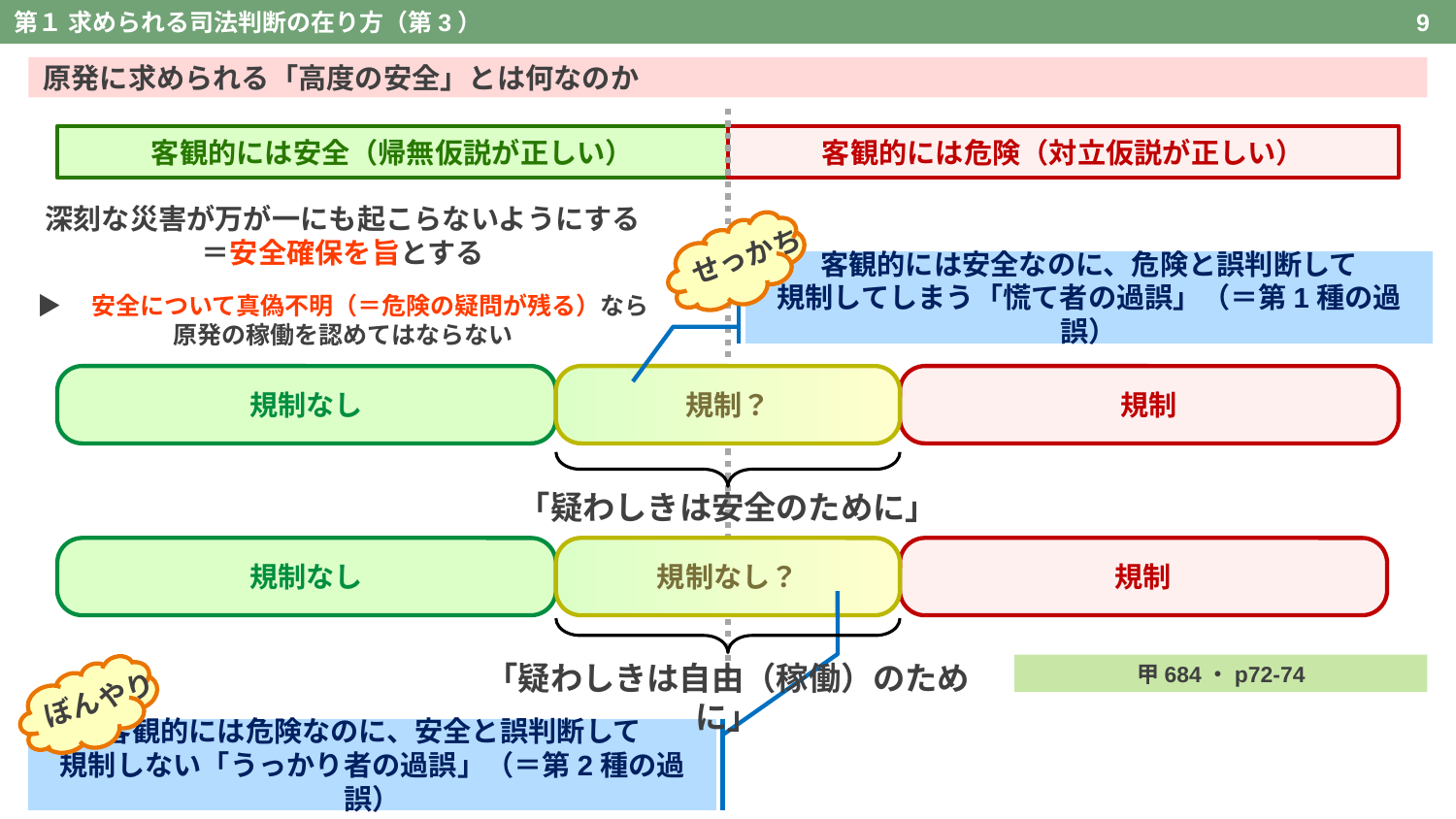

第１ 求められる司法判断の在り方（第3）
9
原発に求められる「高度の安全」とは何なのか
客観的には安全（帰無仮説が正しい）
客観的には危険（対立仮説が正しい）
深刻な災害が万が一にも起こらないようにする
＝安全確保を旨とする

▶　安全について真偽不明（＝危険の疑問が残る）なら
原発の稼働を認めてはならない

せっかち
客観的には安全なのに、危険と誤判断して
規制してしまう「慌て者の過誤」（＝第1種の過誤）
規制なし
規制？
規制

「疑わしきは安全のために」
規制なし
規制なし？
規制

「疑わしきは自由（稼働）のために」
甲684・p72-74

ぼんやり
客観的には危険なのに、安全と誤判断して
規制しない「うっかり者の過誤」（＝第2種の過誤）